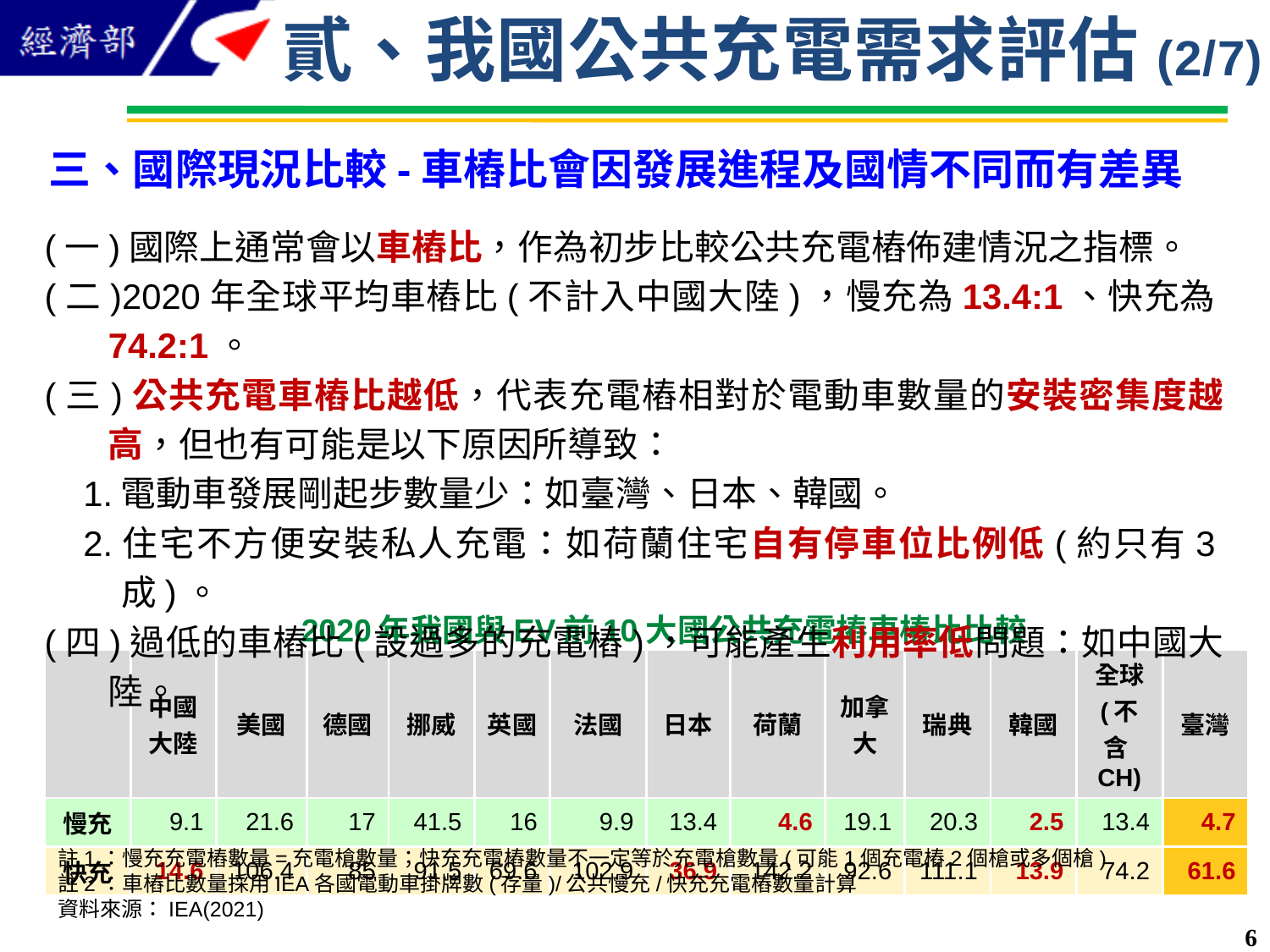

貳、我國公共充電需求評估(2/7)
三、國際現況比較-車樁比會因發展進程及國情不同而有差異
(一)國際上通常會以車樁比，作為初步比較公共充電樁佈建情況之指標。
(二)2020年全球平均車樁比(不計入中國大陸)，慢充為13.4:1、快充為74.2:1。
(三)公共充電車樁比越低，代表充電樁相對於電動車數量的安裝密集度越高，但也有可能是以下原因所導致：
1.電動車發展剛起步數量少：如臺灣、日本、韓國。
2.住宅不方便安裝私人充電：如荷蘭住宅自有停車位比例低(約只有3成)。
(四)過低的車樁比(設過多的充電樁)，可能產生利用率低問題：如中國大陸。
2020年我國與EV前10大國公共充電樁車樁比比較
|  | 中國大陸 | 美國 | 德國 | 挪威 | 英國 | 法國 | 日本 | 荷蘭 | 加拿大 | 瑞典 | 韓國 | 全球 (不含CH) | 臺灣 |
| --- | --- | --- | --- | --- | --- | --- | --- | --- | --- | --- | --- | --- | --- |
| 慢充 | 9.1 | 21.6 | 17 | 41.5 | 16 | 9.9 | 13.4 | 4.6 | 19.1 | 20.3 | 2.5 | 13.4 | 4.7 |
| 快充 | 14.6 | 106.4 | 85 | 91.5 | 69.6 | 102.9 | 36.9 | 142.2 | 92.6 | 111.1 | 13.9 | 74.2 | 61.6 |
註1：慢充充電樁數量=充電槍數量；快充充電樁數量不一定等於充電槍數量(可能1個充電樁2個槍或多個槍)
註2：車樁比數量採用IEA各國電動車掛牌數(存量)/公共慢充/快充充電樁數量計算
資料來源：IEA(2021)
6